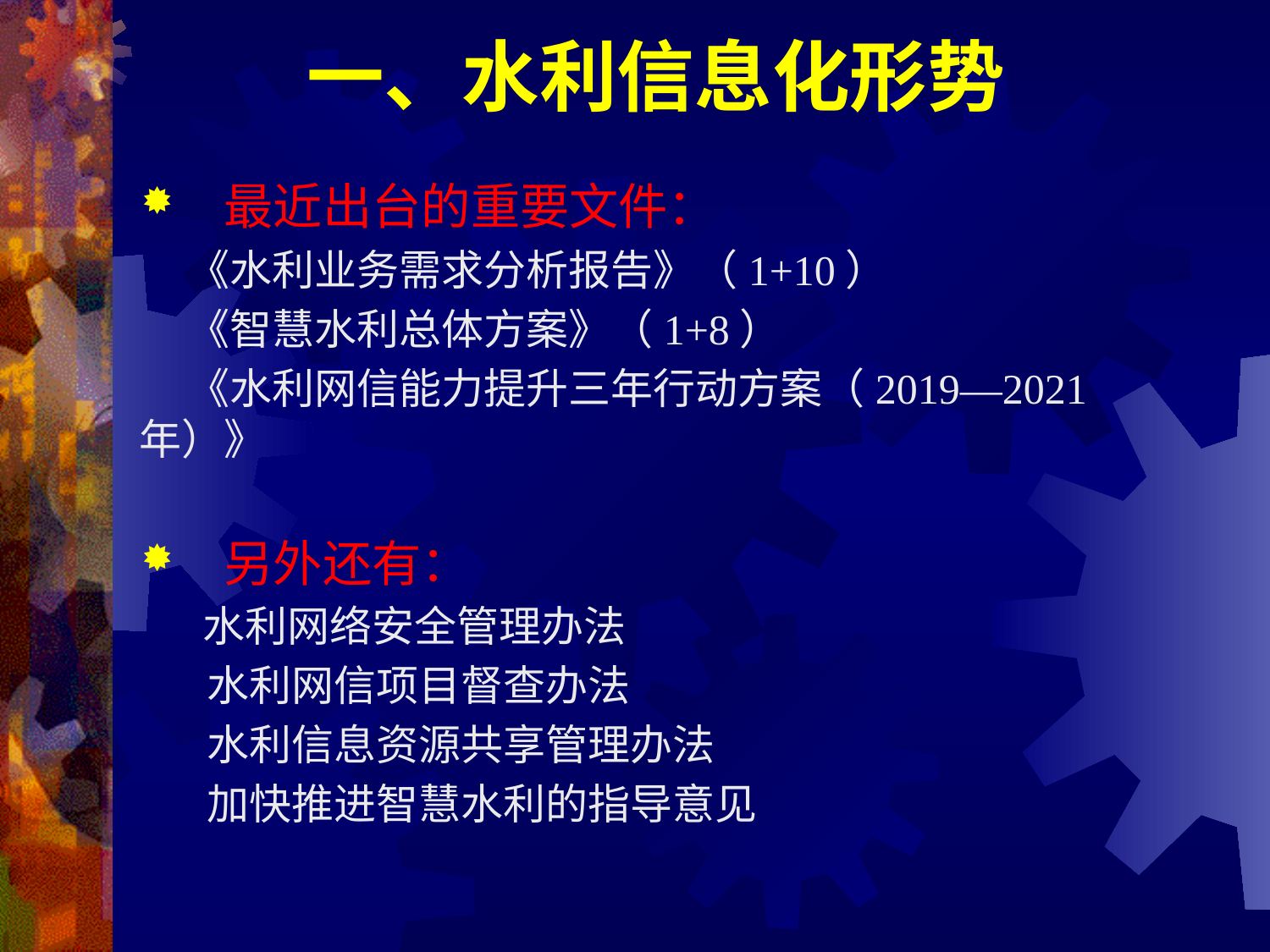

# 一、水利信息化形势
最近出台的重要文件：
    《水利业务需求分析报告》（1+10）
    《智慧水利总体方案》（1+8）
    《水利网信能力提升三年行动方案（2019—2021年）》

另外还有：
       水利网络安全管理办法
      水利网信项目督查办法
      水利信息资源共享管理办法
      加快推进智慧水利的指导意见